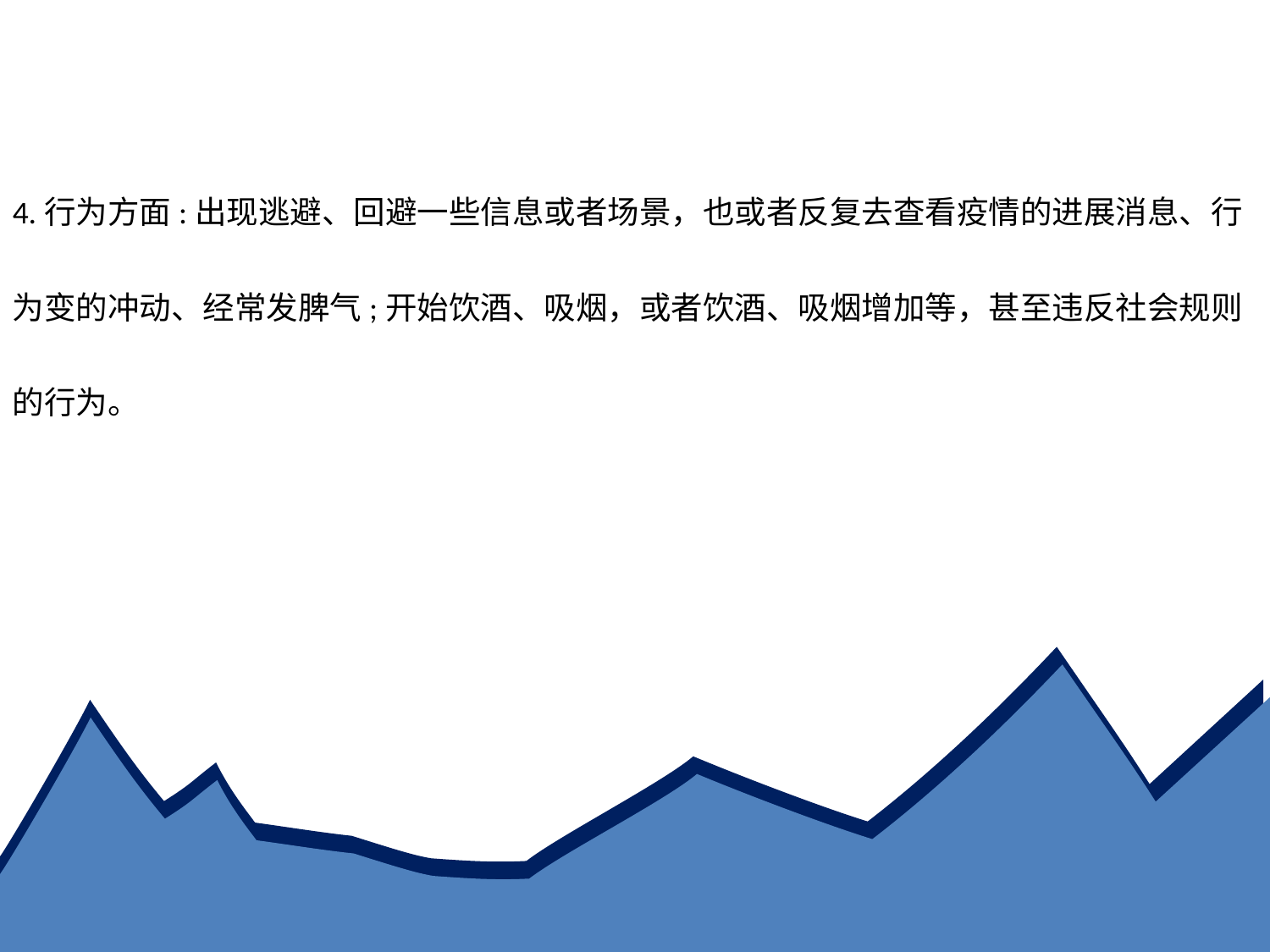

4.行为方面:出现逃避、回避一些信息或者场景，也或者反复去查看疫情的进展消息、行为变的冲动、经常发脾气;开始饮酒、吸烟，或者饮酒、吸烟增加等，甚至违反社会规则的行为。